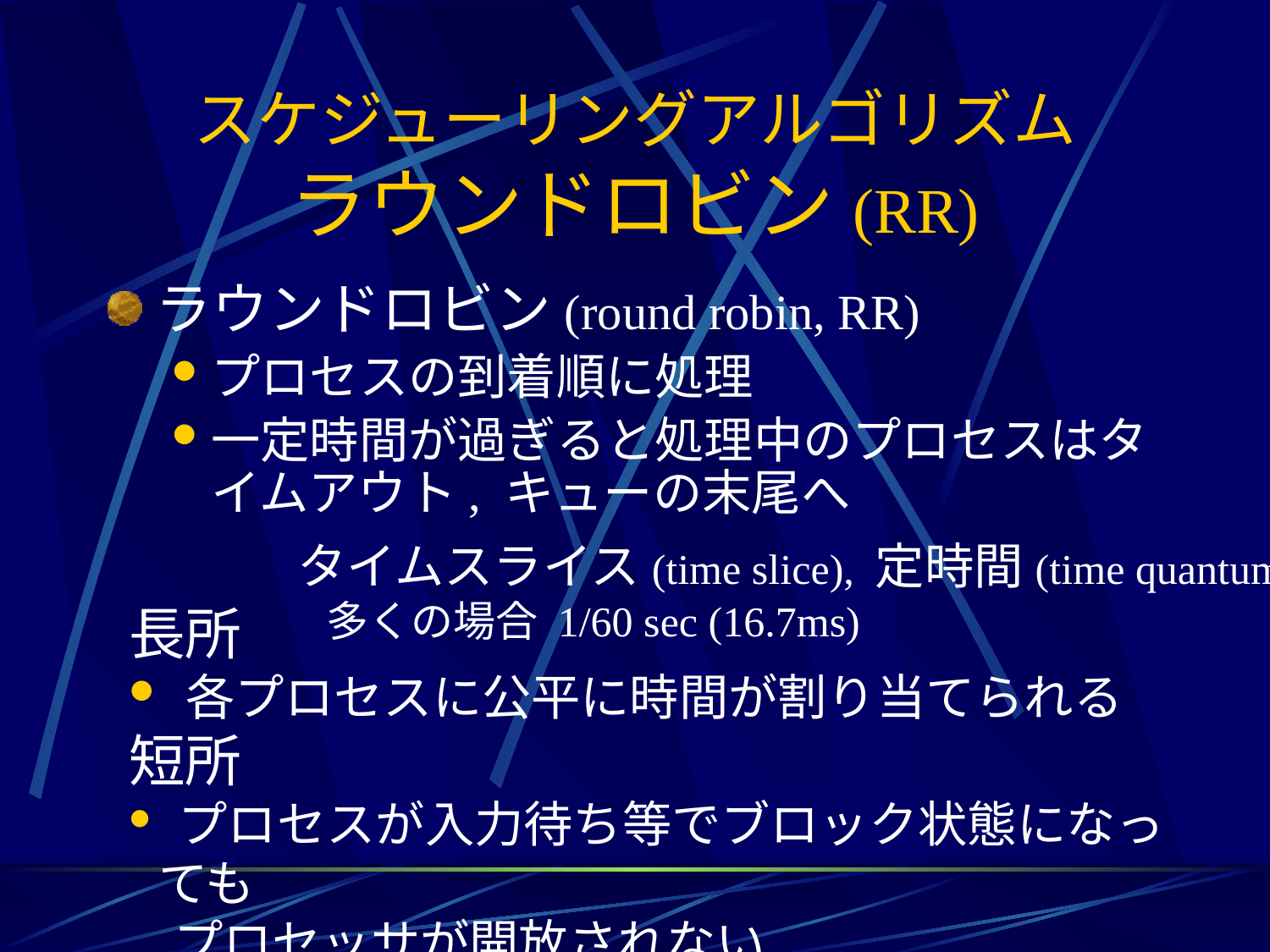

# スケジューリングアルゴリズム ラウンドロビン(RR)
ラウンドロビン(round robin, RR)
プロセスの到着順に処理
一定時間が過ぎると処理中のプロセスはタイムアウト, キューの末尾へ
タイムスライス(time slice), 定時間(time quantum)
  多くの場合 1/60 sec (16.7ms)
長所
 各プロセスに公平に時間が割り当てられる
短所
 プロセスが入力待ち等でブロック状態になっても
   プロセッサが開放されない